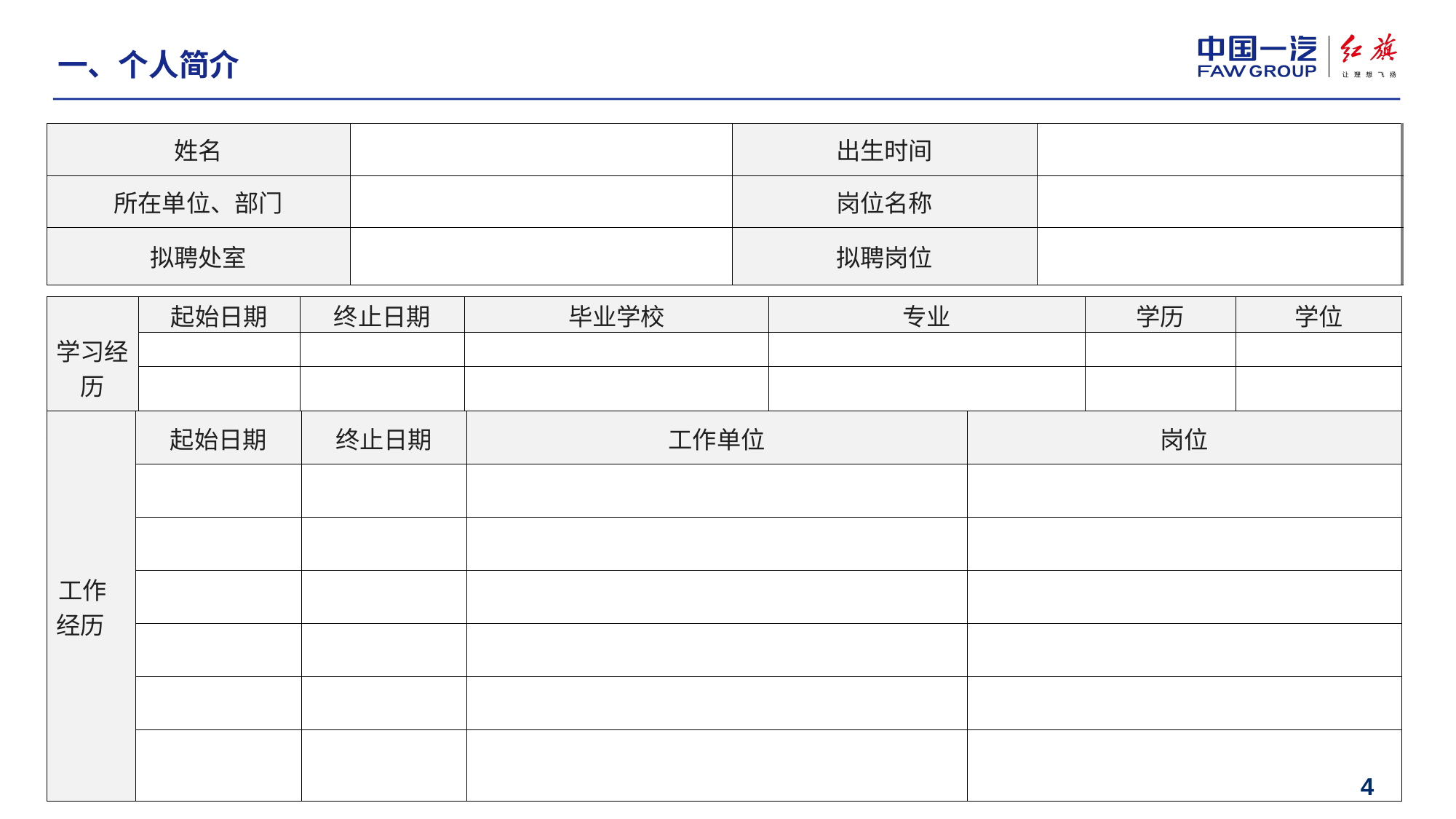

一、个人简介
| 姓名 |  | 出生时间 |  |
| --- | --- | --- | --- |
| 所在单位、部门 |  | 岗位名称 |  |
| 拟聘处室 |  | 拟聘岗位 |  |
| 学习经历 | 起始日期 | 终止日期 | 毕业学校 | 专业 | 学历 | 学位 |
| --- | --- | --- | --- | --- | --- | --- |
|  |  |  |  |  |  |  |
|  |  |  |  |  |  |  |
| 工作 经历 | 起始日期 | 终止日期 | 工作单位 | 岗位 |
| --- | --- | --- | --- | --- |
|  |  |  |  |  |
|  |  |  |  |  |
|  |  |  |  |  |
|  |  |  |  |  |
|  |  |  |  |  |
|  |  |  |  |  |